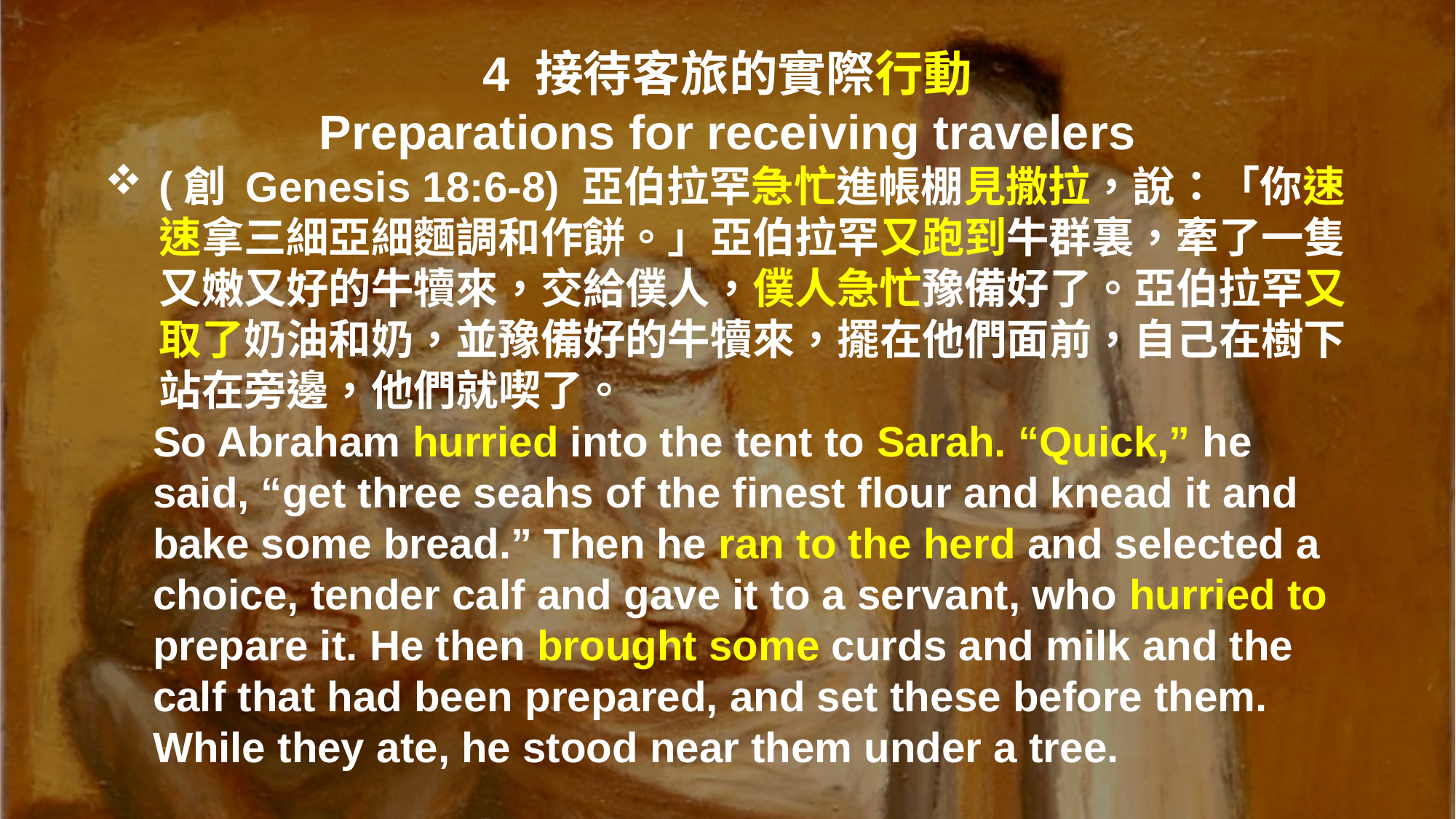

4 接待客旅的實際行動
Preparations for receiving travelers
(創 Genesis 18:6-8) 亞伯拉罕急忙進帳棚見撒拉，說：「你速速拿三細亞細麵調和作餅。」亞伯拉罕又跑到牛群裏，牽了一隻又嫩又好的牛犢來，交給僕人，僕人急忙豫備好了。亞伯拉罕又取了奶油和奶，並豫備好的牛犢來，擺在他們面前，自己在樹下站在旁邊，他們就喫了。
So Abraham hurried into the tent to Sarah. “Quick,” he said, “get three seahs of the finest flour and knead it and bake some bread.” Then he ran to the herd and selected a choice, tender calf and gave it to a servant, who hurried to prepare it. He then brought some curds and milk and the calf that had been prepared, and set these before them. While they ate, he stood near them under a tree.